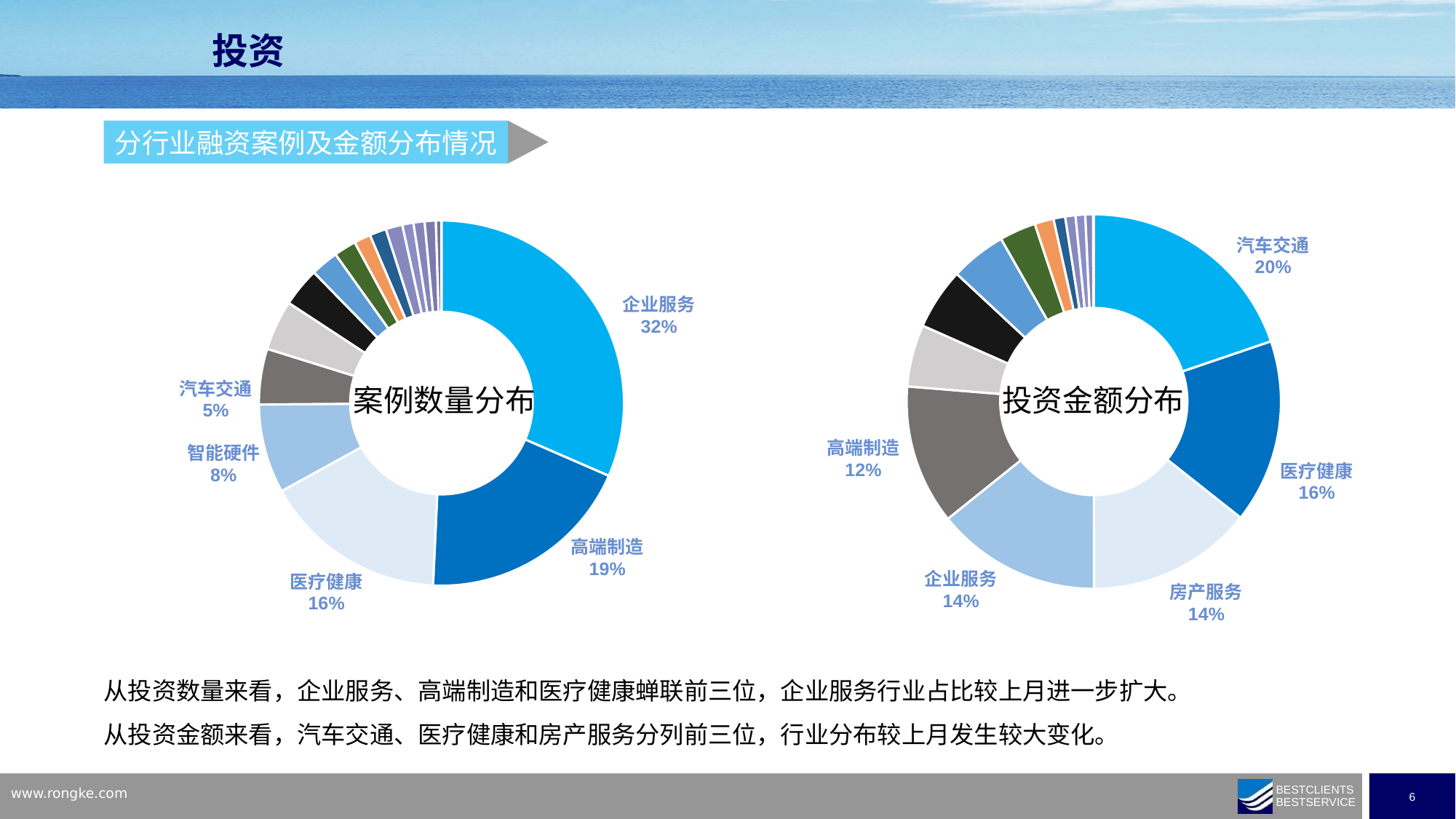

### Chart

| Category |  |
|---|---|
| 企业服务 | 64.0 |
| 高端制造 | 39.0 |
| 医疗健康 | 33.0 |
| 智能硬件 | 16.0 |
| 汽车交通 | 10.0 |
| 传统产业 | 9.0 |
| 物流 | 7.0 |
| 电子商务 | 5.0 |
| 本地生活 | 4.0 |
| 农业 | 3.0 |
| 教育培训 | 3.0 |
| 互联网及电信服务 | 3.0 |
| 文化传媒 | 2.0 |
| 金融服务 | 2.0 |
| 工具软件 | 2.0 |
| 房产服务 | 1.0 |

### Chart

| Category |
|---|
投资

### Chart

| Category |  |
|---|---|
| 汽车交通 | 69.6 |
| 医疗健康 | 55.783 |
| 房产服务 | 50.4 |
| 企业服务 | 50.112 |
| 高端制造 | 42.43 |
| 金融服务 | 18.81 |
| 物流 | 18.61 |
| 智能硬件 | 16.94 |
| 电子商务 | 11.05 |
| 工具软件 | 5.8 |
| 互联网及电信服务 | 3.53 |
| 本地生活 | 3.134 |
| 农业 | 2.93 |
| 传统产业 | 2.36 |
| 教育培训 | 0.2 |
| 文化传媒 | None |

### Chart

| Category |
|---|
分行业融资案例及金额分布情况

案例数量分布
投资金额分布
从投资数量来看，企业服务、高端制造和医疗健康蝉联前三位，企业服务行业占比较上月进一步扩大。
从投资金额来看，汽车交通、医疗健康和房产服务分列前三位，行业分布较上月发生较大变化。